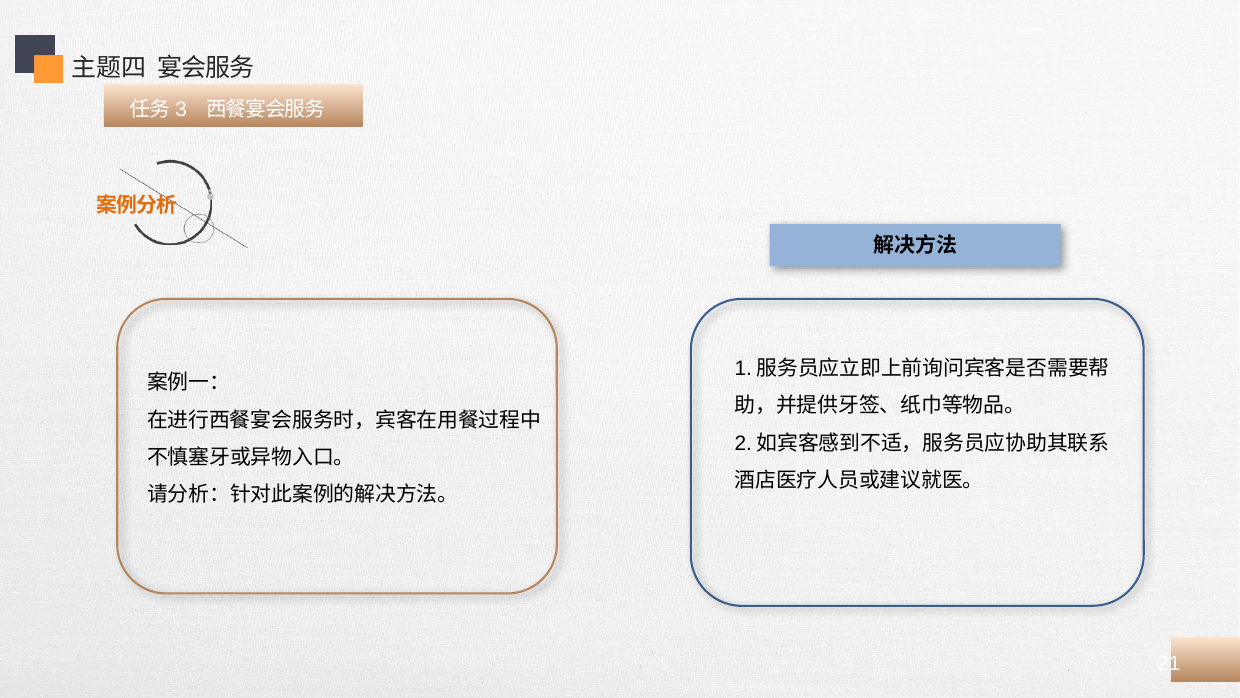

主题四  宴会服务
 任务3   西餐宴会服务
解决方法

案例一：
在进行西餐宴会服务时，宾客在用餐过程中不慎塞牙或异物入口。
请分析：针对此案例的解决方法。

1.服务员应立即上前询问宾客是否需要帮助，并提供牙签、纸巾等物品。
2.如宾客感到不适，服务员应协助其联系酒店医疗人员或建议就医。